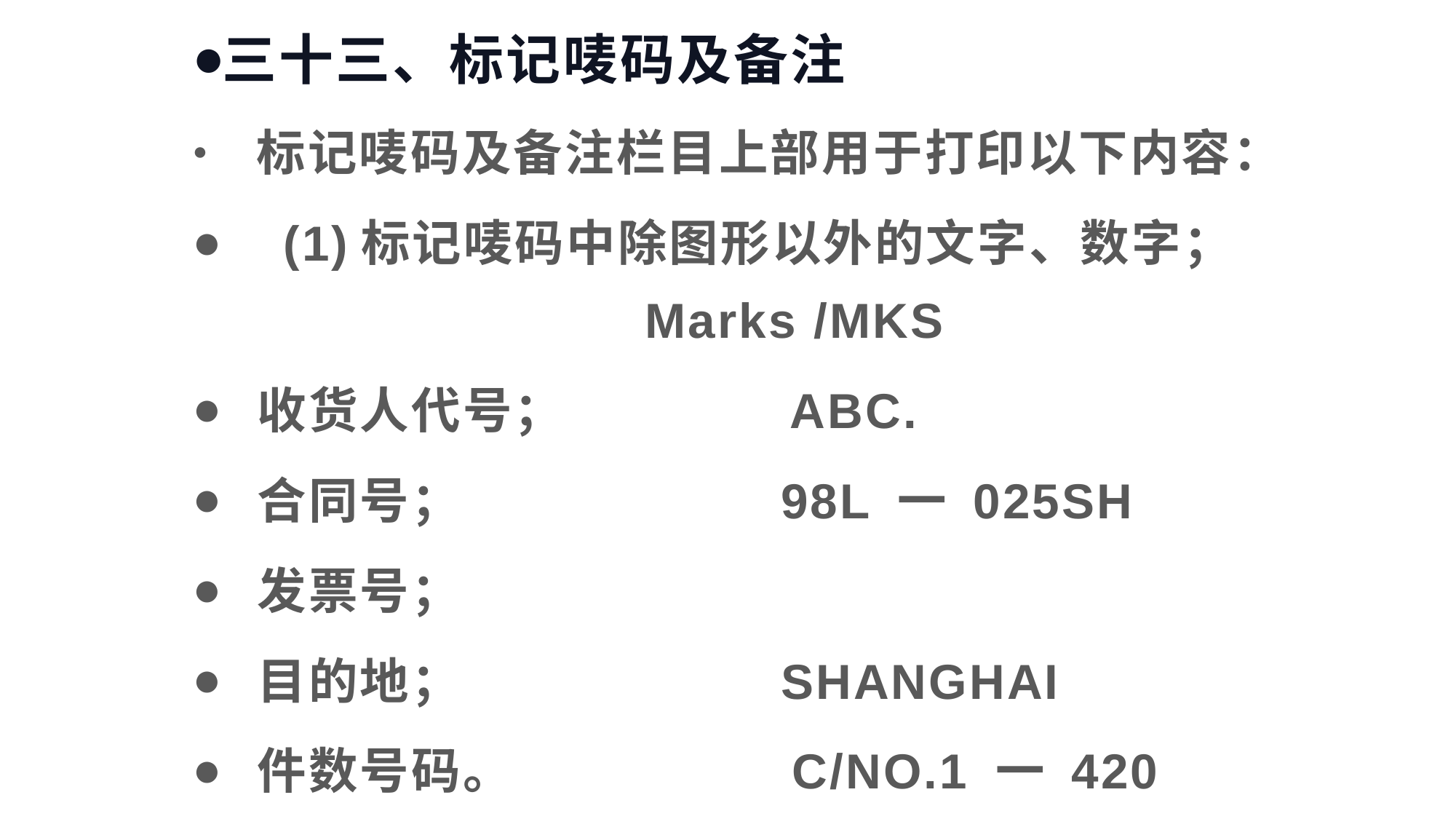

三十三、标记唛码及备注
    标记唛码及备注栏目上部用于打印以下内容：
    (1)标记唛码中除图形以外的文字、数字；                                  Marks /MKS
  收货人代号；                ABC.
  合同号；                       98L 一 025SH
  发票号；
  目的地；                       SHANGHAI
  件数号码。                    C/NO.1 一 420